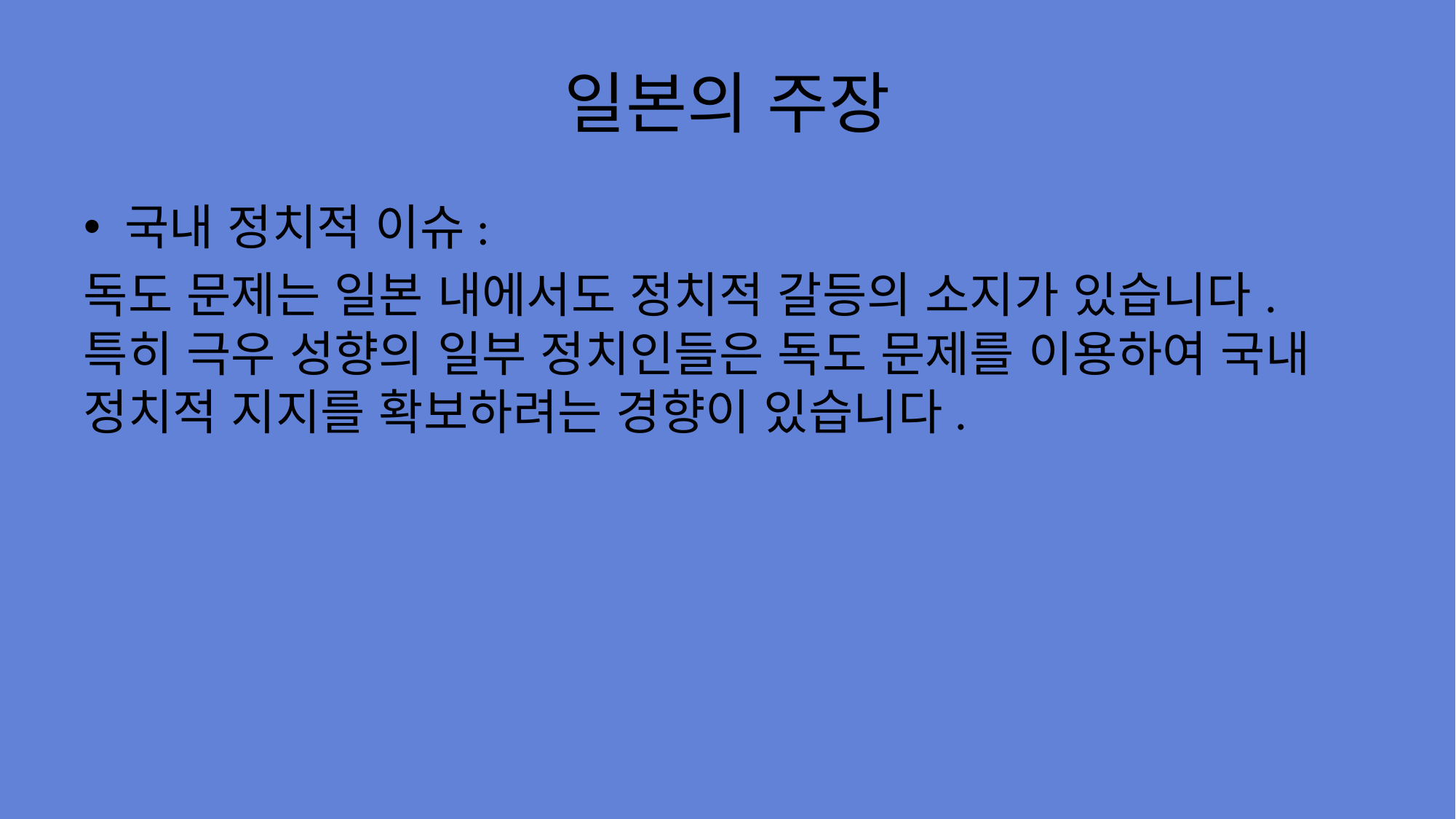

# 일본의 주장
국내 정치적 이슈:
독도 문제는 일본 내에서도 정치적 갈등의 소지가 있습니다. 특히 극우 성향의 일부 정치인들은 독도 문제를 이용하여 국내 정치적 지지를 확보하려는 경향이 있습니다.